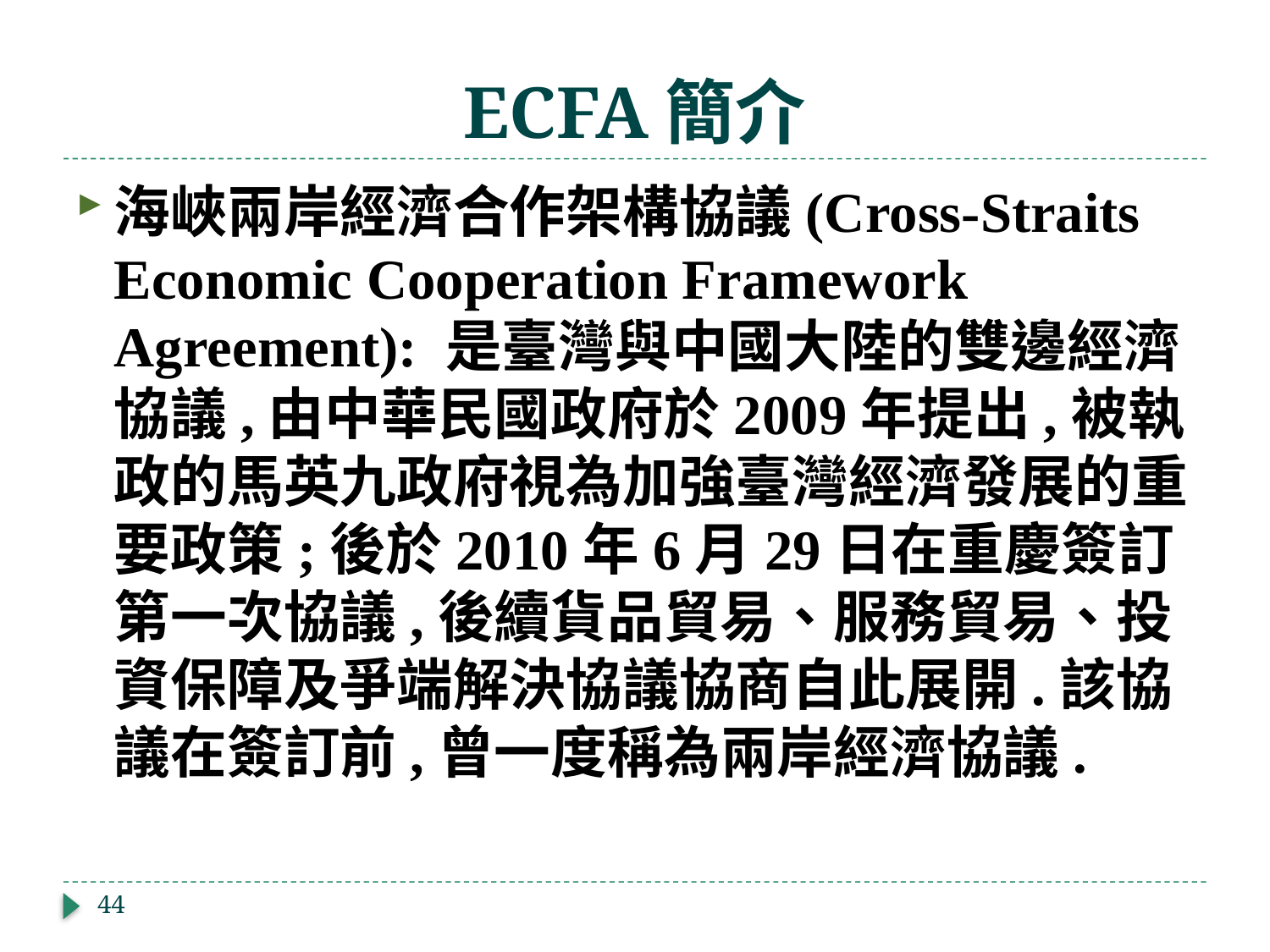

# ECFA簡介
海峽兩岸經濟合作架構協議(Cross-Straits Economic Cooperation Framework Agreement): 是臺灣與中國大陸的雙邊經濟協議,由中華民國政府於2009年提出,被執政的馬英九政府視為加強臺灣經濟發展的重要政策;後於2010年6月29日在重慶簽訂第一次協議,後續貨品貿易、服務貿易、投資保障及爭端解決協議協商自此展開.該協議在簽訂前,曾一度稱為兩岸經濟協議.
44